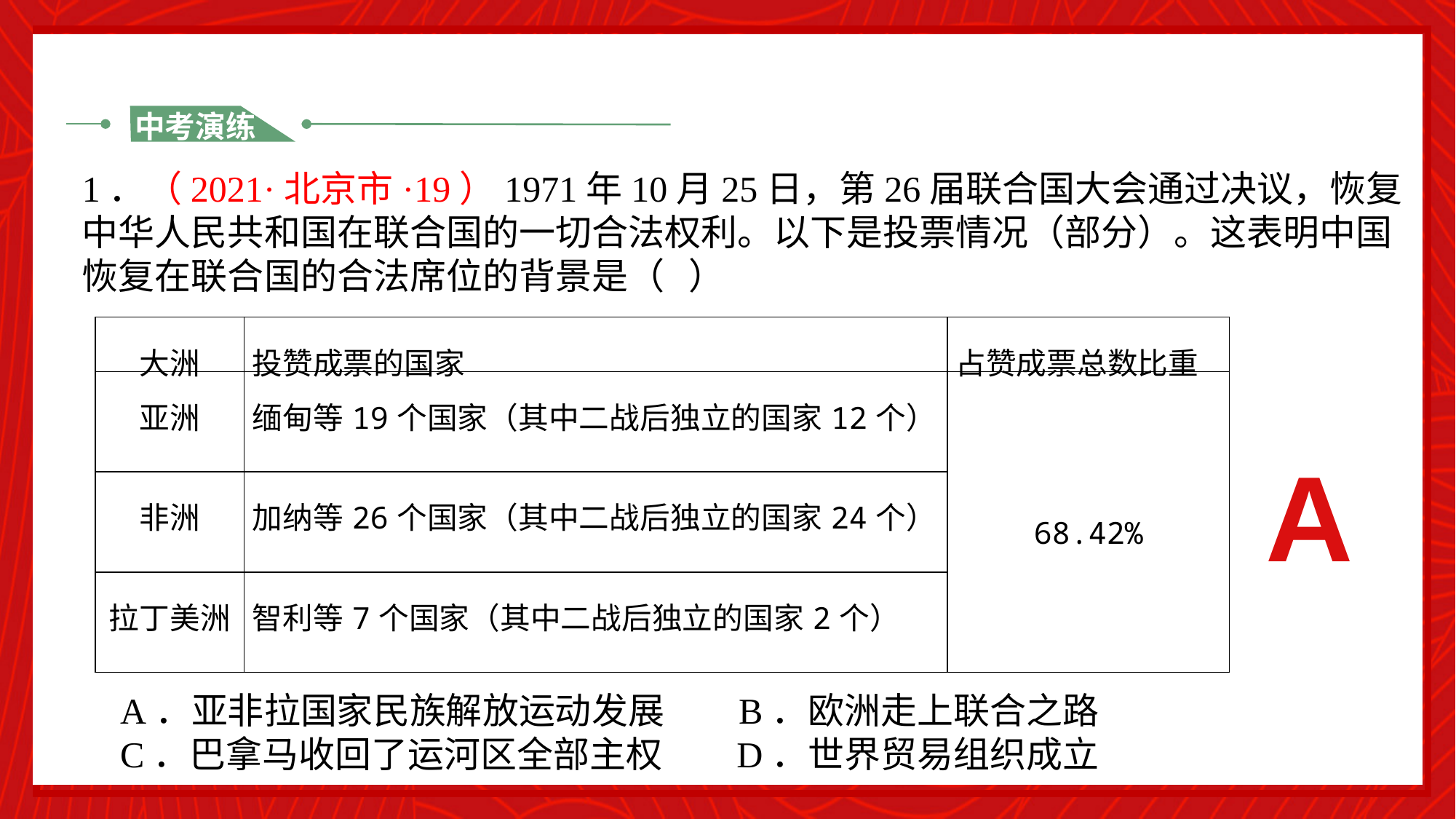

中考演练

1．（2021·北京市·19）1971年10月25日，第26届联合国大会通过决议，恢复中华人民共和国在联合国的一切合法权利。以下是投票情况（部分）。这表明中国恢复在联合国的合法席位的背景是（   ）

| 大洲 | 投赞成票的国家 | 占赞成票总数比重 |
| --- | --- | --- |
| 亚洲 | 缅甸等19个国家（其中二战后独立的国家12个） | 68.42% |
| 非洲 | 加纳等26个国家（其中二战后独立的国家24个） |  |
| 拉丁美洲 | 智利等7个国家（其中二战后独立的国家2个） |  |
A
A．亚非拉国家民族解放运动发展        B．欧洲走上联合之路
C．巴拿马收回了运河区全部主权        D．世界贸易组织成立